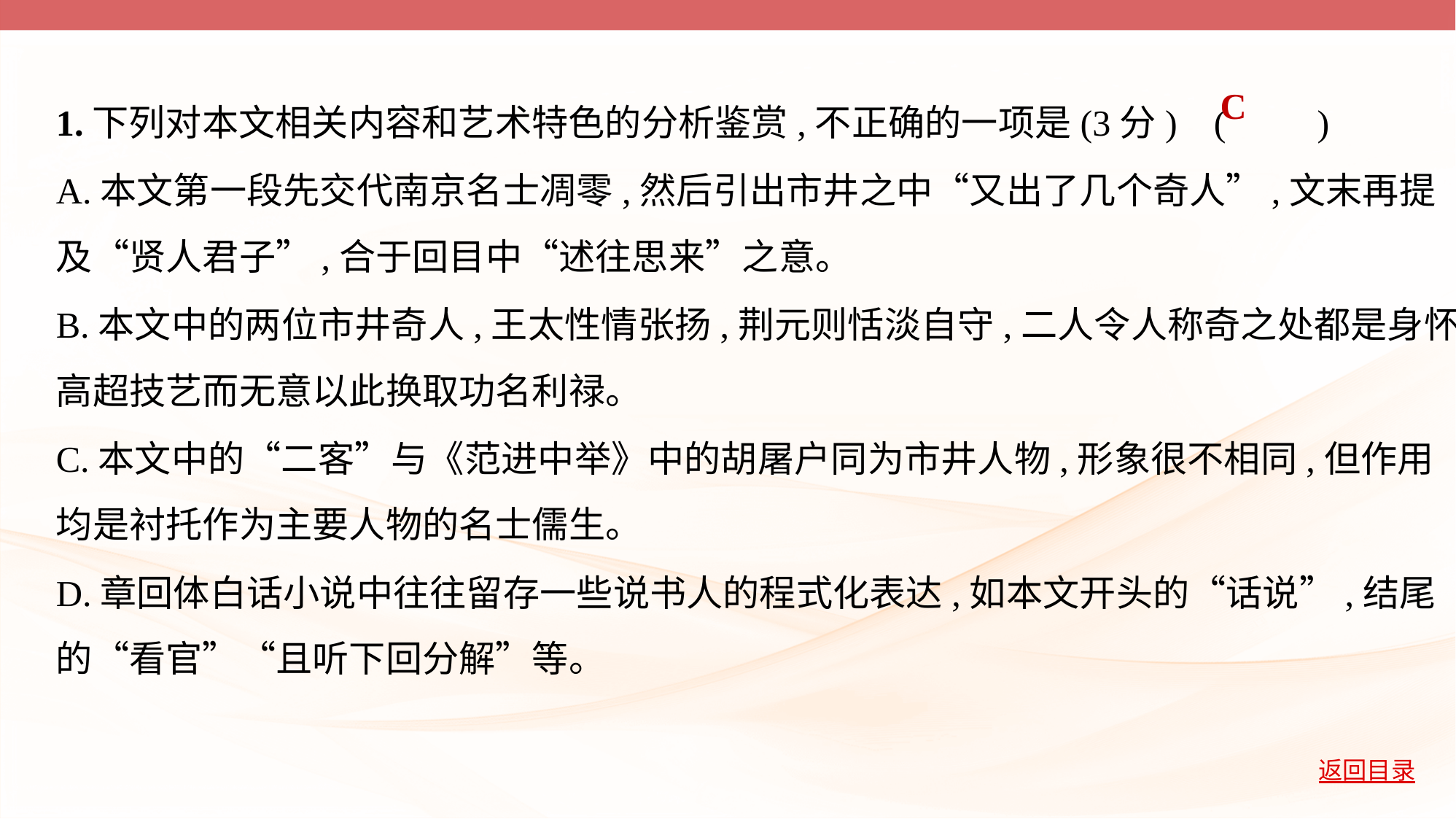

1.下列对本文相关内容和艺术特色的分析鉴赏,不正确的一项是(3分)    (          )
A.本文第一段先交代南京名士凋零,然后引出市井之中“又出了几个奇人”,文末再提
及“贤人君子”,合于回目中“述往思来”之意。
B.本文中的两位市井奇人,王太性情张扬,荆元则恬淡自守,二人令人称奇之处都是身怀
高超技艺而无意以此换取功名利禄。
C.本文中的“二客”与《范进中举》中的胡屠户同为市井人物,形象很不相同,但作用
均是衬托作为主要人物的名士儒生。
D.章回体白话小说中往往留存一些说书人的程式化表达,如本文开头的“话说”,结尾
的“看官”“且听下回分解”等。
C